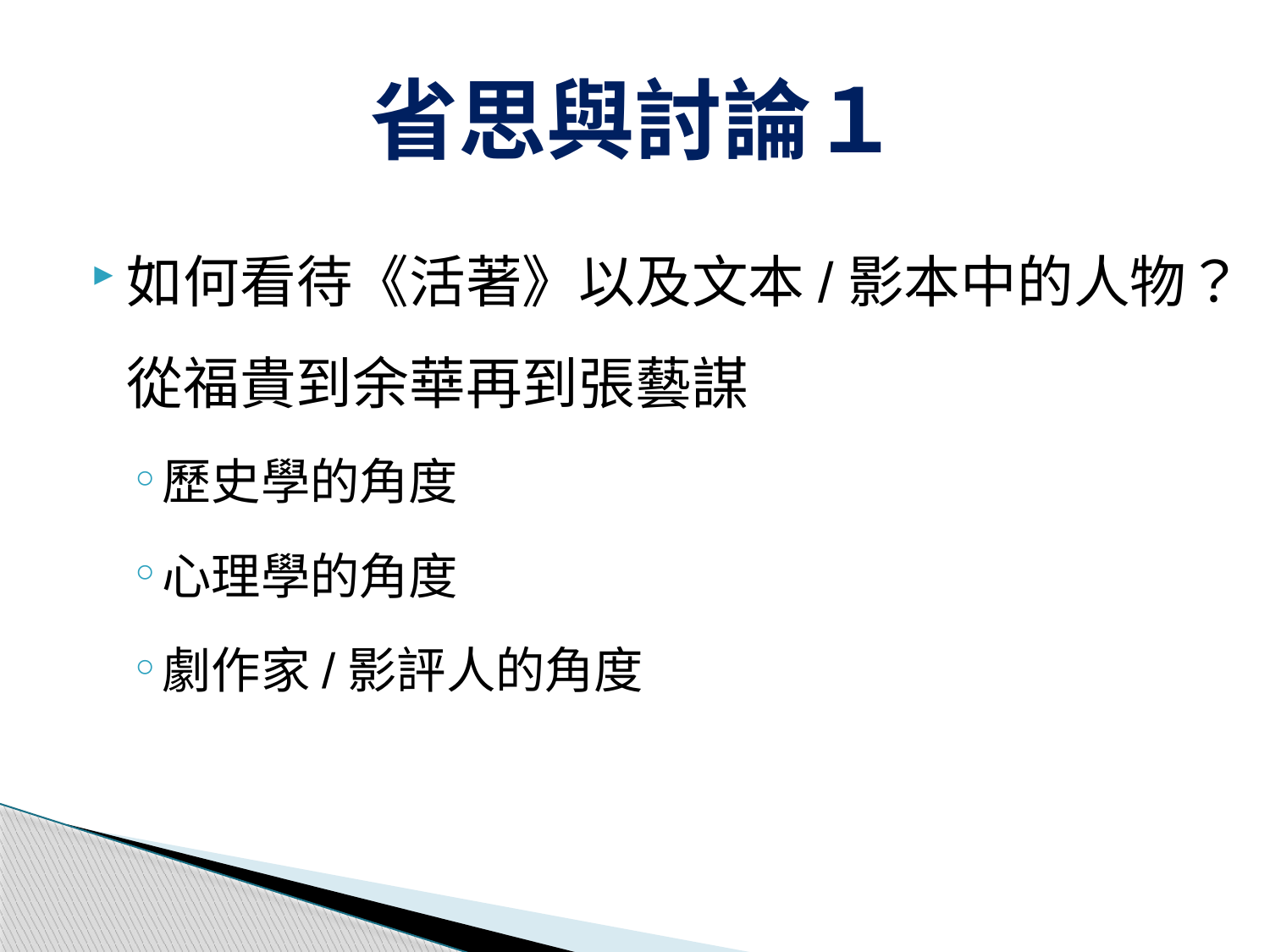

# 省思與討論１
如何看待《活著》以及文本/影本中的人物？從福貴到余華再到張藝謀
歷史學的角度
心理學的角度
劇作家/影評人的角度